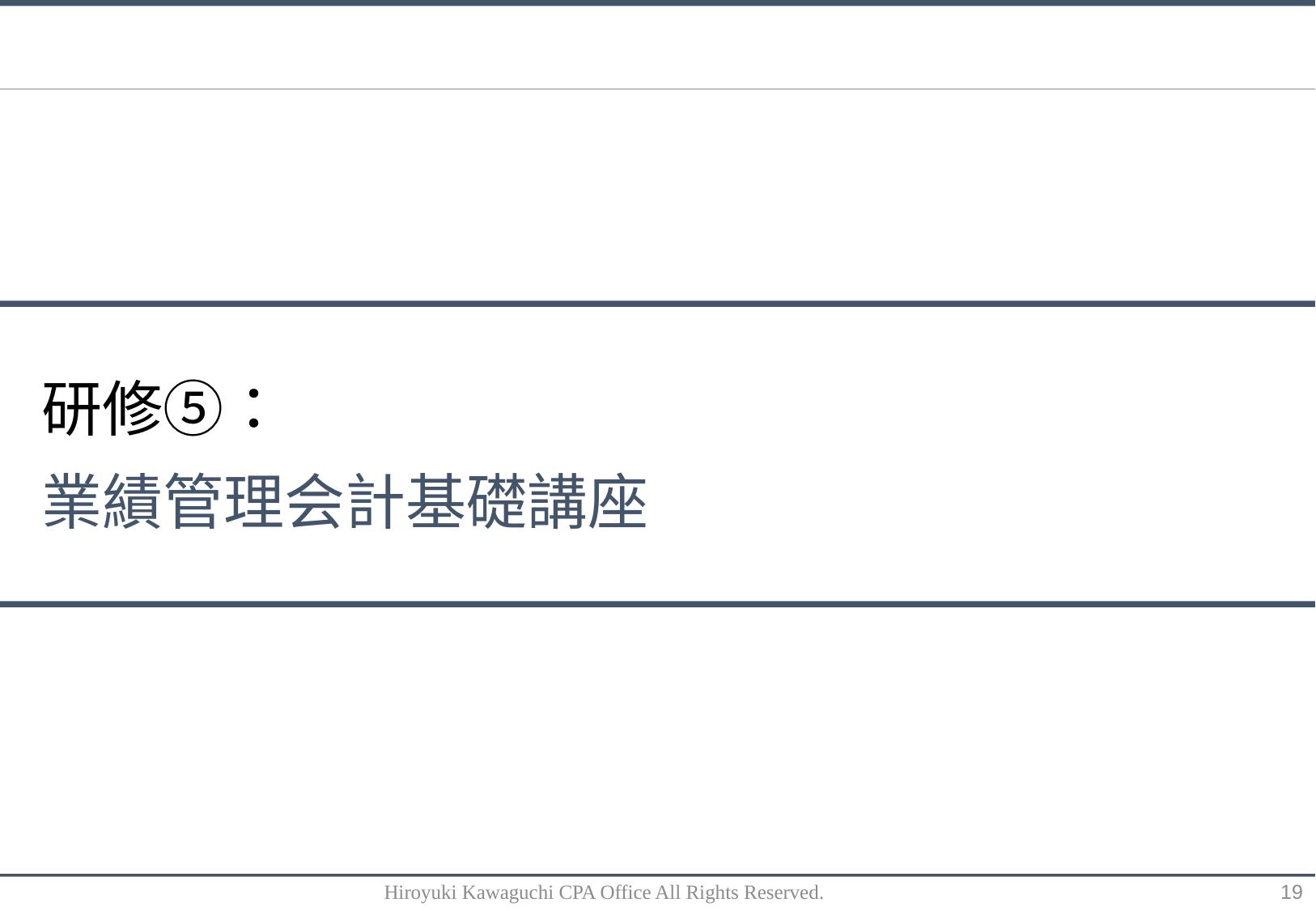

研修⑤：
業績管理会計基礎講座
Hiroyuki Kawaguchi CPA Office All Rights Reserved.
19